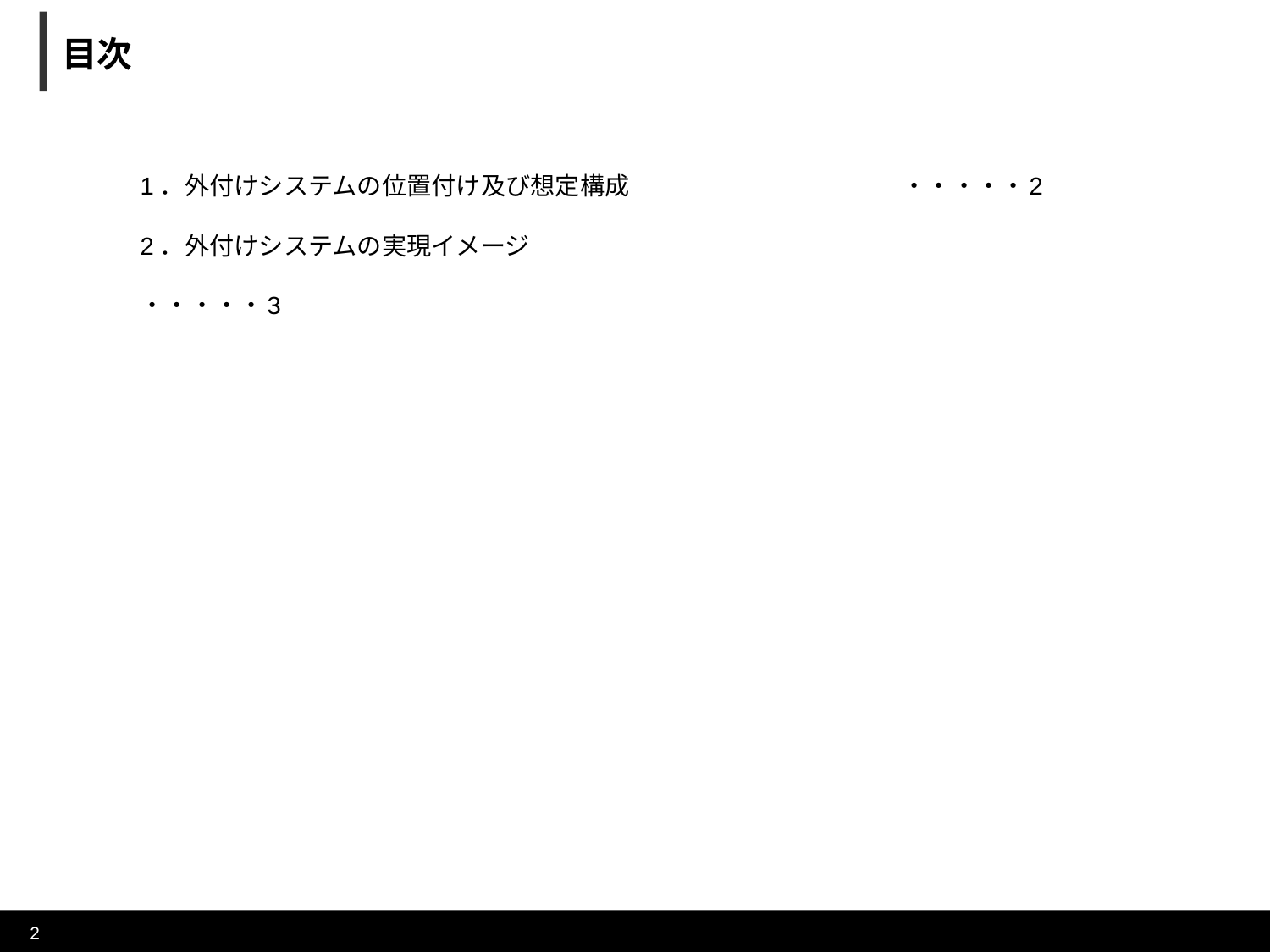

# 目次
1．外付けシステムの位置付け及び想定構成			・・・・・	2
2．外付けシステムの実現イメージ				・・・・・	3